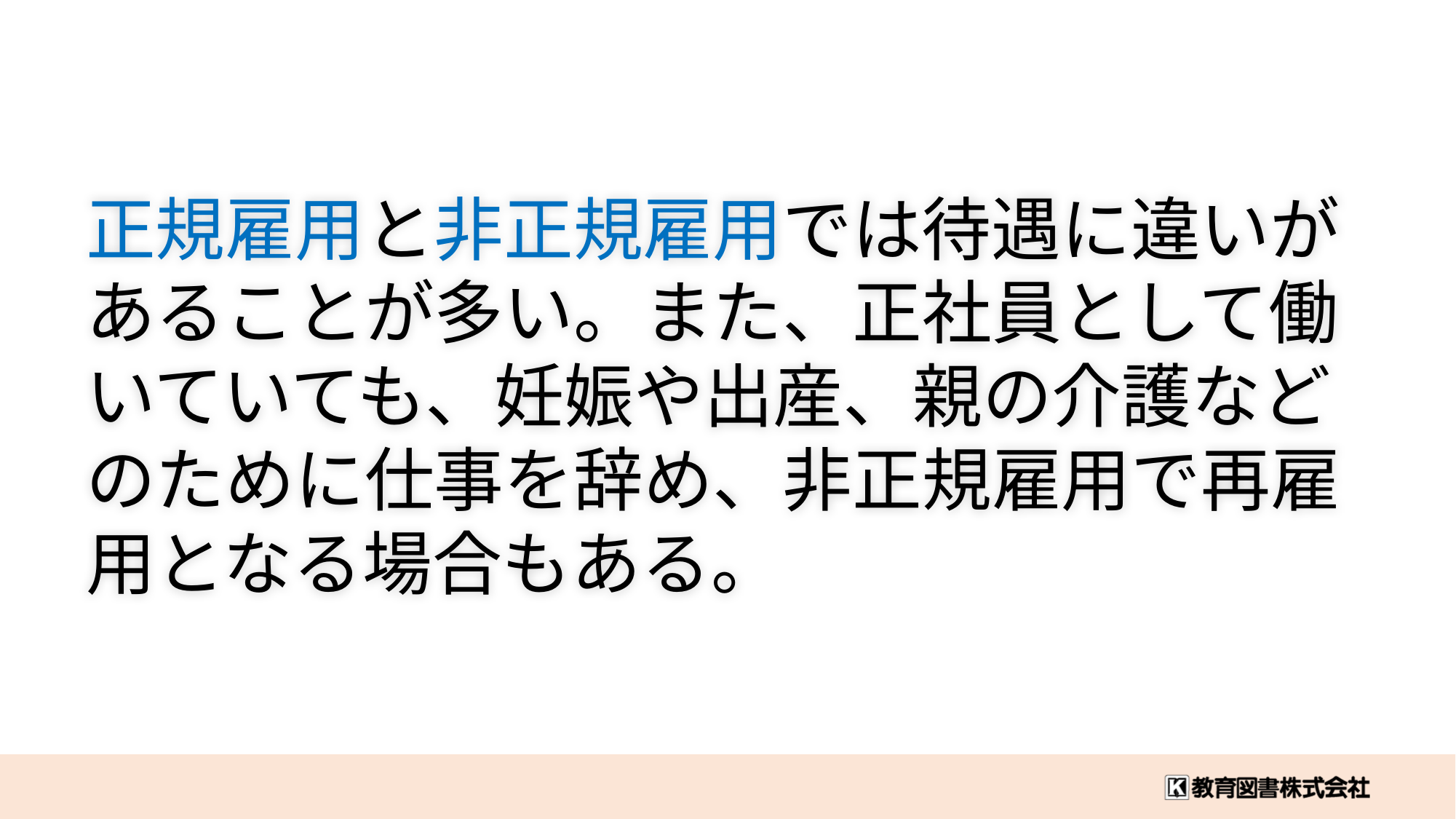

正規雇用と非正規雇用では待遇に違いがあることが多い。また、正社員として働いていても、妊娠や出産、親の介護などのために仕事を辞め、非正規雇用で再雇用となる場合もある。